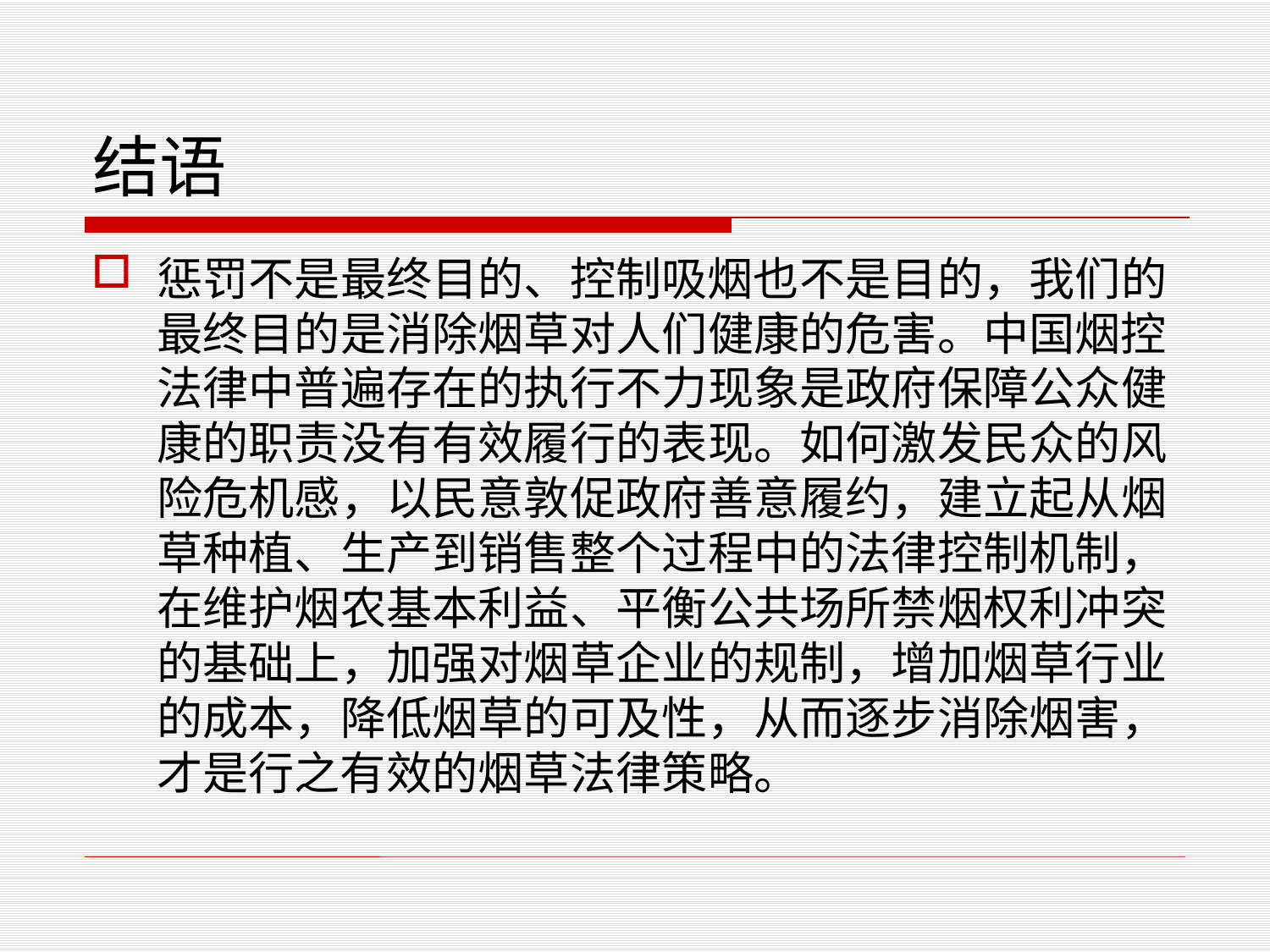

# 结语
惩罚不是最终目的、控制吸烟也不是目的，我们的最终目的是消除烟草对人们健康的危害。中国烟控法律中普遍存在的执行不力现象是政府保障公众健康的职责没有有效履行的表现。如何激发民众的风险危机感，以民意敦促政府善意履约，建立起从烟草种植、生产到销售整个过程中的法律控制机制，在维护烟农基本利益、平衡公共场所禁烟权利冲突的基础上，加强对烟草企业的规制，增加烟草行业的成本，降低烟草的可及性，从而逐步消除烟害，才是行之有效的烟草法律策略。